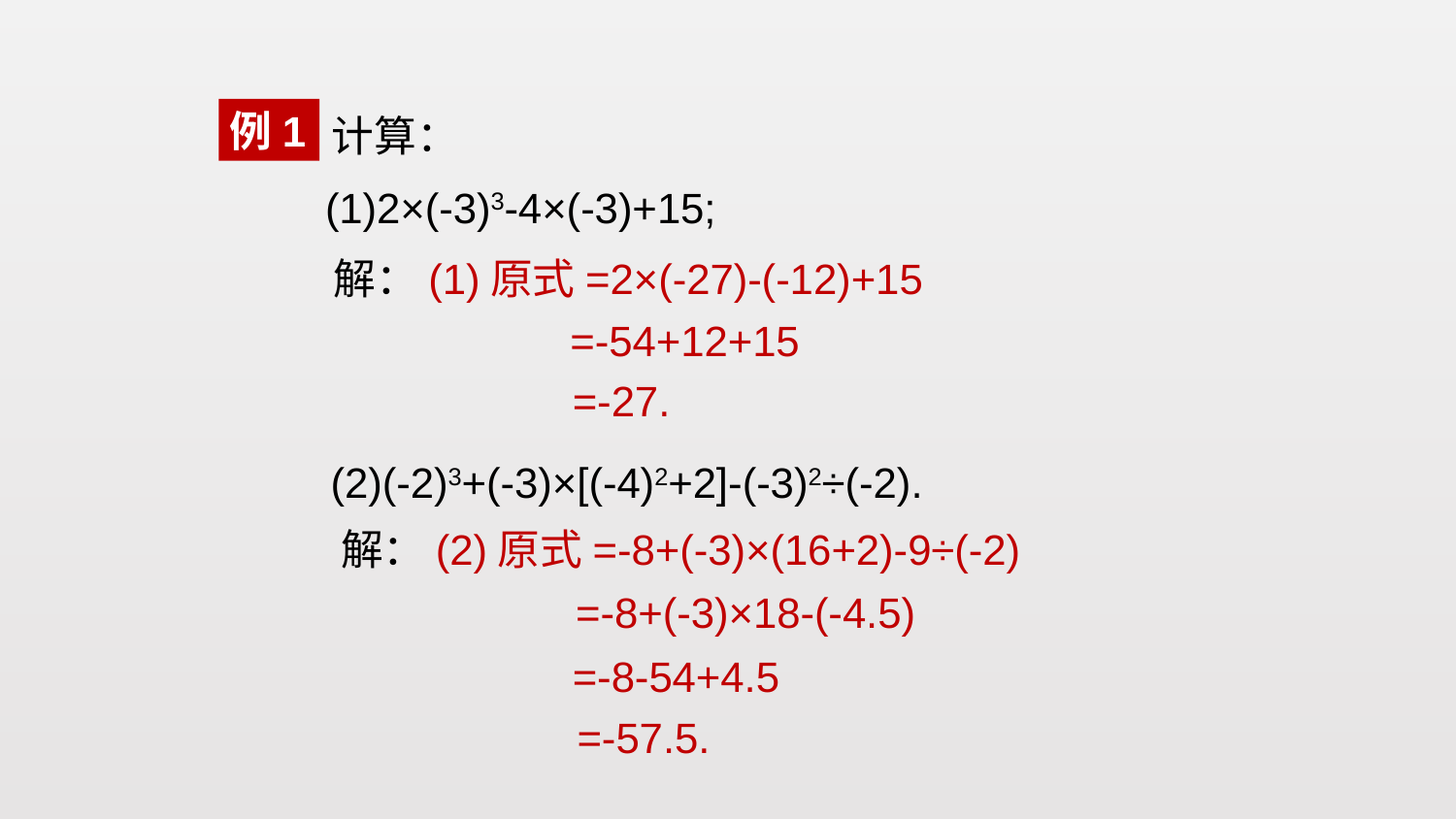

计算：
例1
(1)2×(-3)3-4×(-3)+15;
解：(1)原式=2×(-27)-(-12)+15
=-54+12+15
=-27.
(2)(-2)3+(-3)×[(-4)2+2]-(-3)2÷(-2).
解：(2)原式=-8+(-3)×(16+2)-9÷(-2)
=-8+(-3)×18-(-4.5)
=-8-54+4.5
=-57.5.